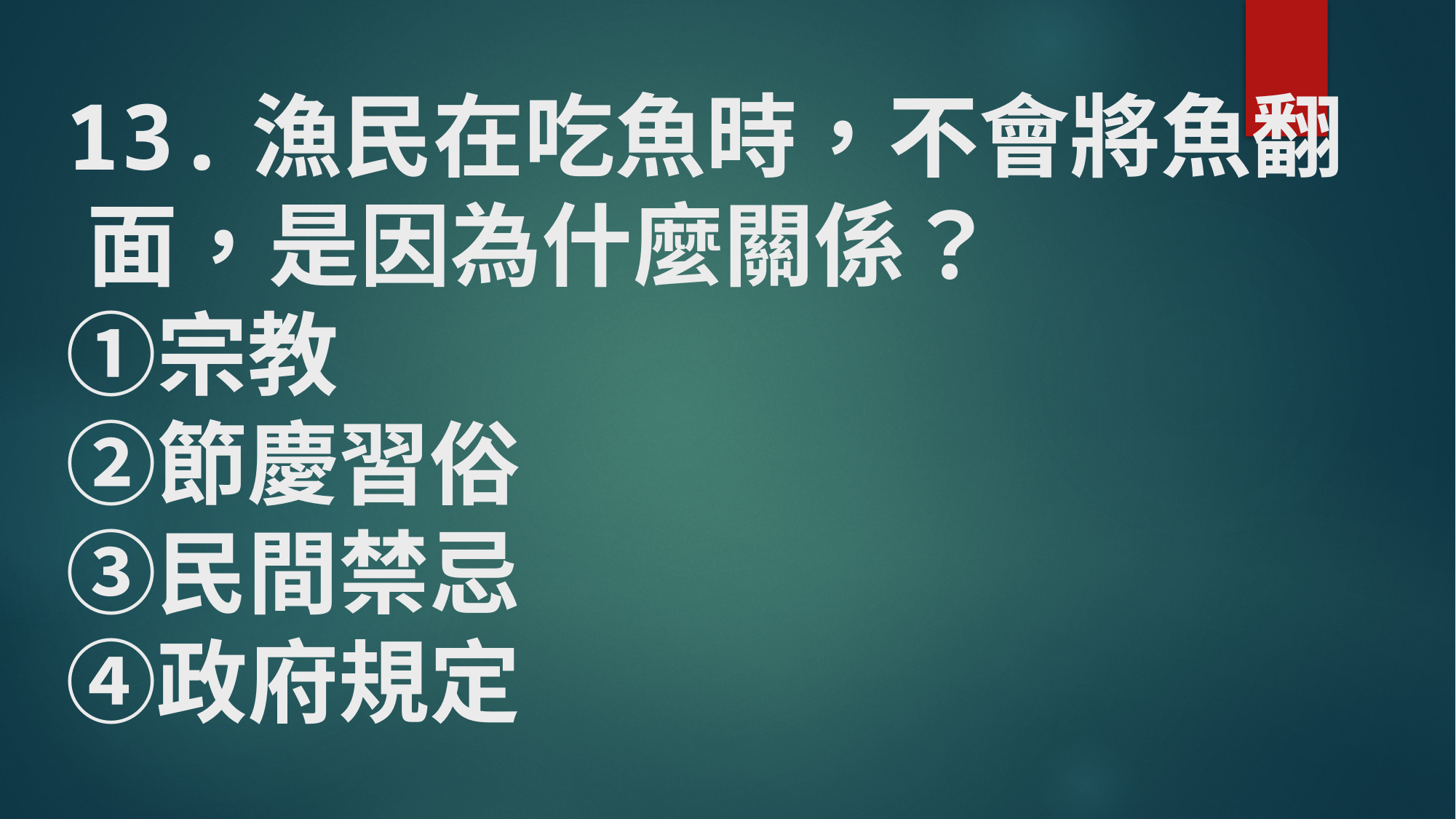

# 13.漁民在吃魚時，不會將魚翻   面，是因為什麼關係？ ①宗教 ②節慶習俗 ③民間禁忌 ④政府規定